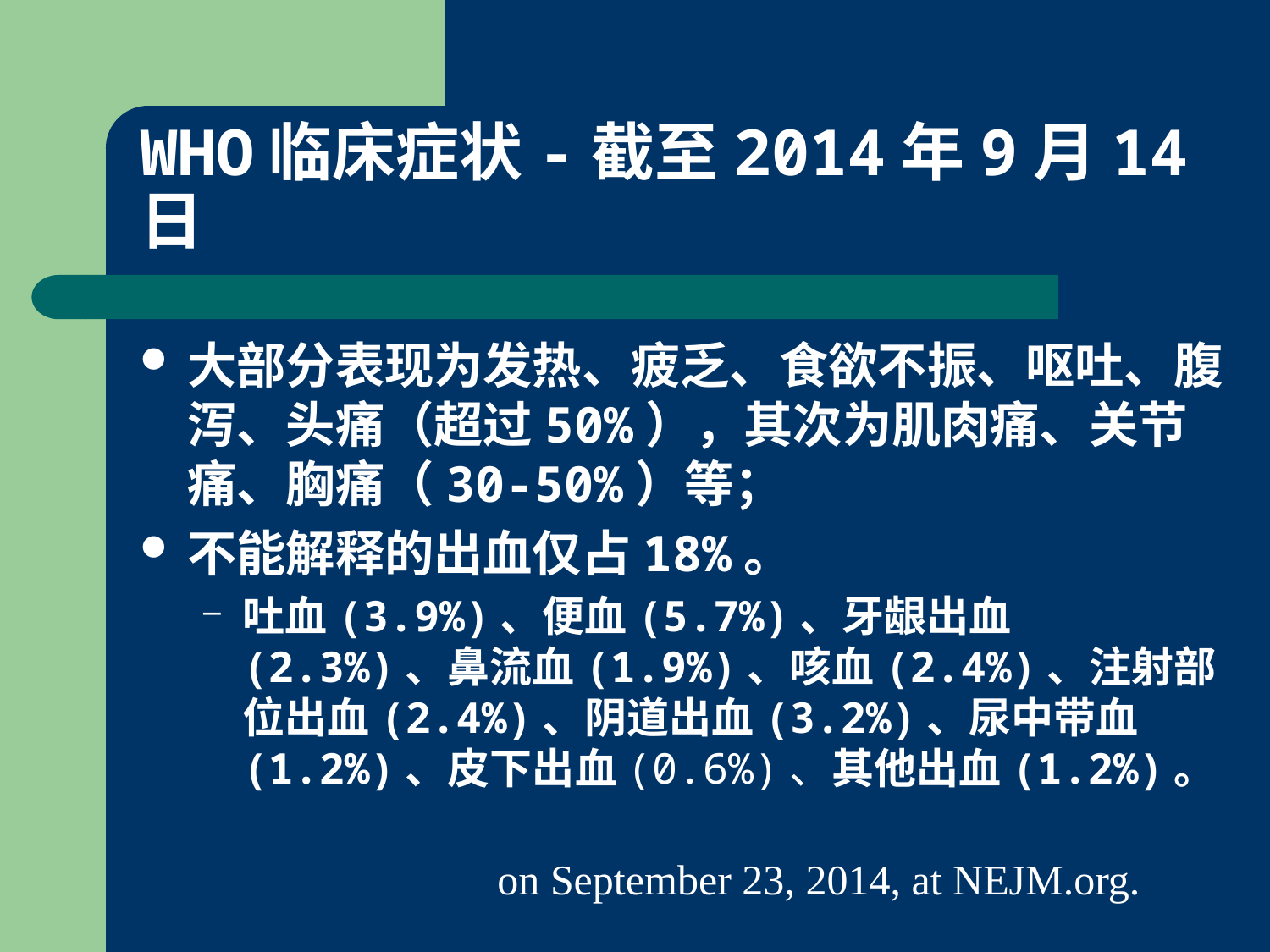

# WHO临床症状-截至2014年9月14日
大部分表现为发热、疲乏、食欲不振、呕吐、腹泻、头痛（超过50%），其次为肌肉痛、关节痛、胸痛（30-50%）等；
不能解释的出血仅占18%。
吐血(3.9%)、便血(5.7%)、牙龈出血(2.3%)、鼻流血(1.9%)、咳血(2.4%)、注射部位出血(2.4%)、阴道出血(3.2%)、尿中带血(1.2%)、皮下出血(0.6%)、其他出血(1.2%)。

on September 23, 2014, at NEJM.org.